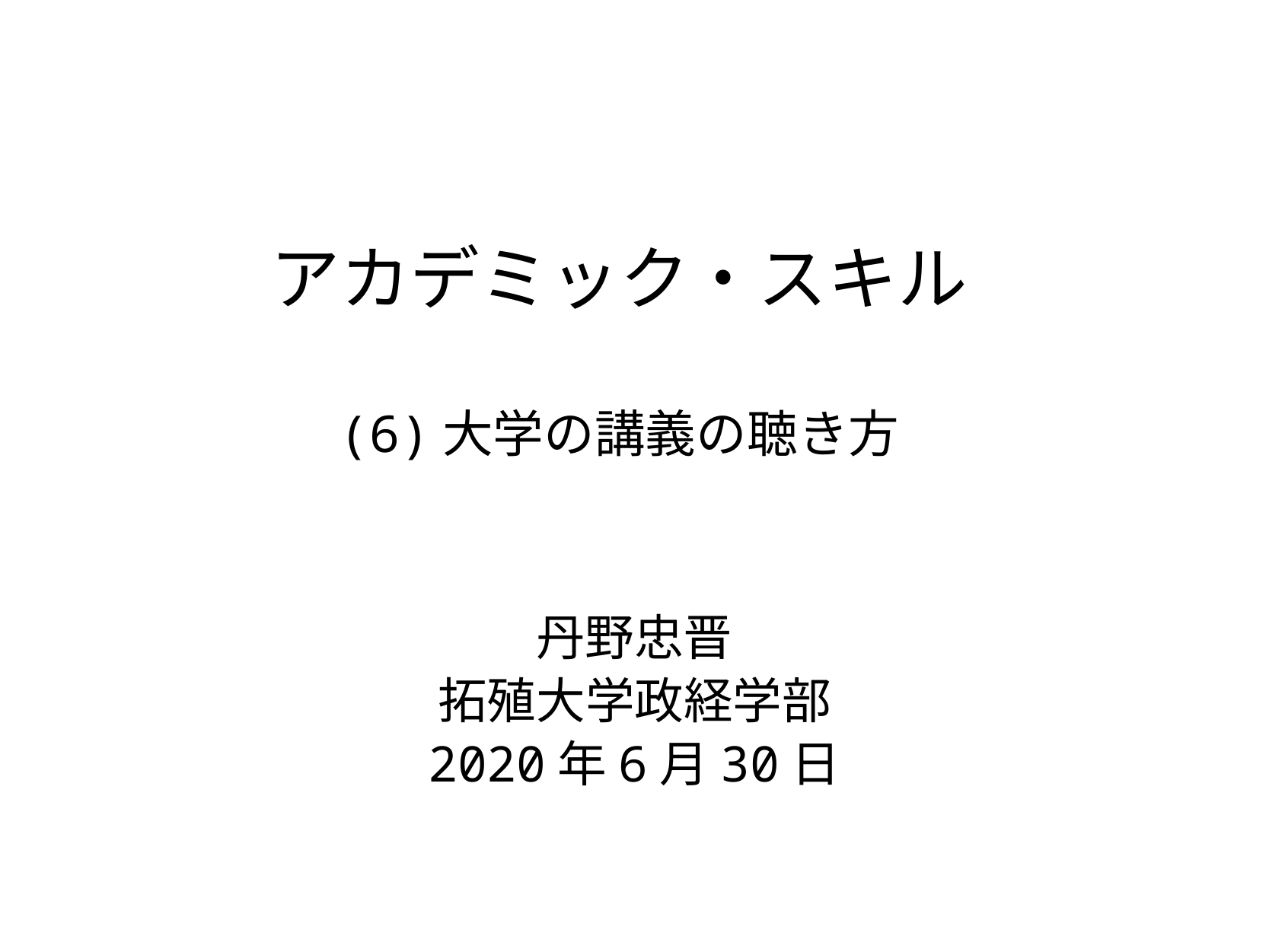

# アカデミック・スキル (6)大学の講義の聴き方

丹野忠晋
拓殖大学政経学部
2020年6月30日